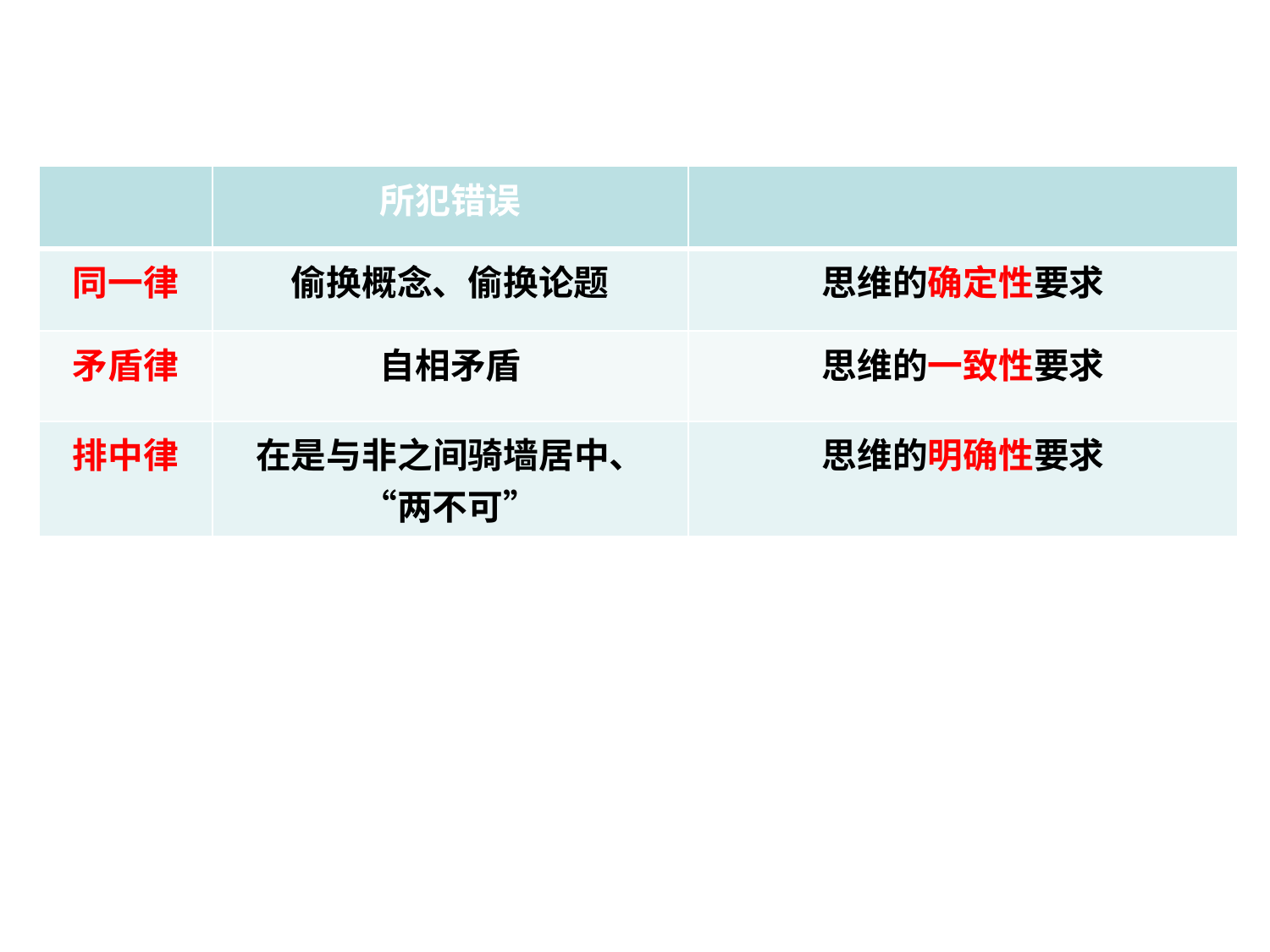

|  | 所犯错误 |  |
| --- | --- | --- |
| 同一律 | 偷换概念、偷换论题 | 思维的确定性要求 |
| 矛盾律 | 自相矛盾 | 思维的一致性要求 |
| 排中律 | 在是与非之间骑墙居中、“两不可” | 思维的明确性要求 |